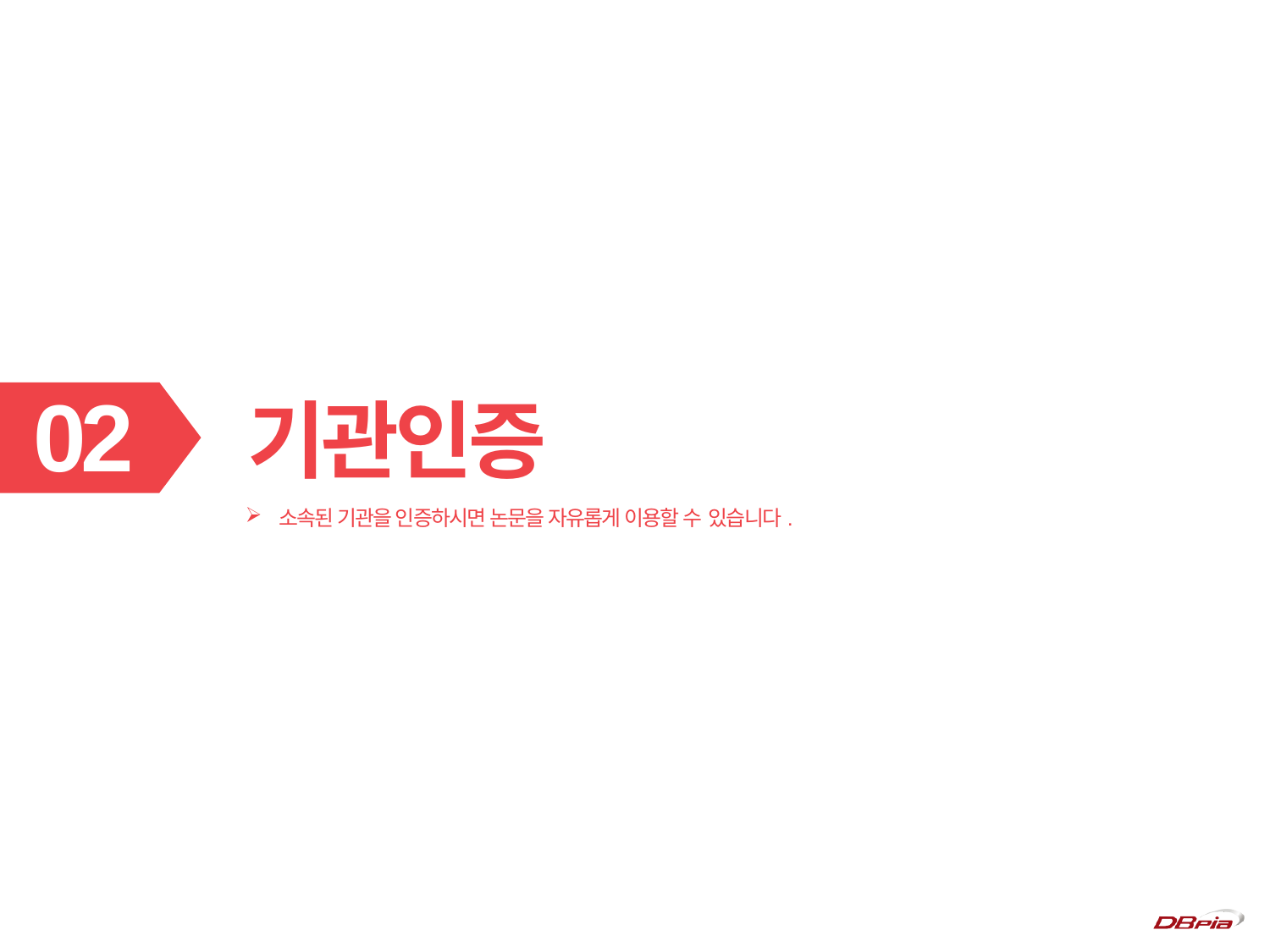

02
기관인증
 소속된 기관을 인증하시면 논문을 자유롭게 이용할 수 있습니다.